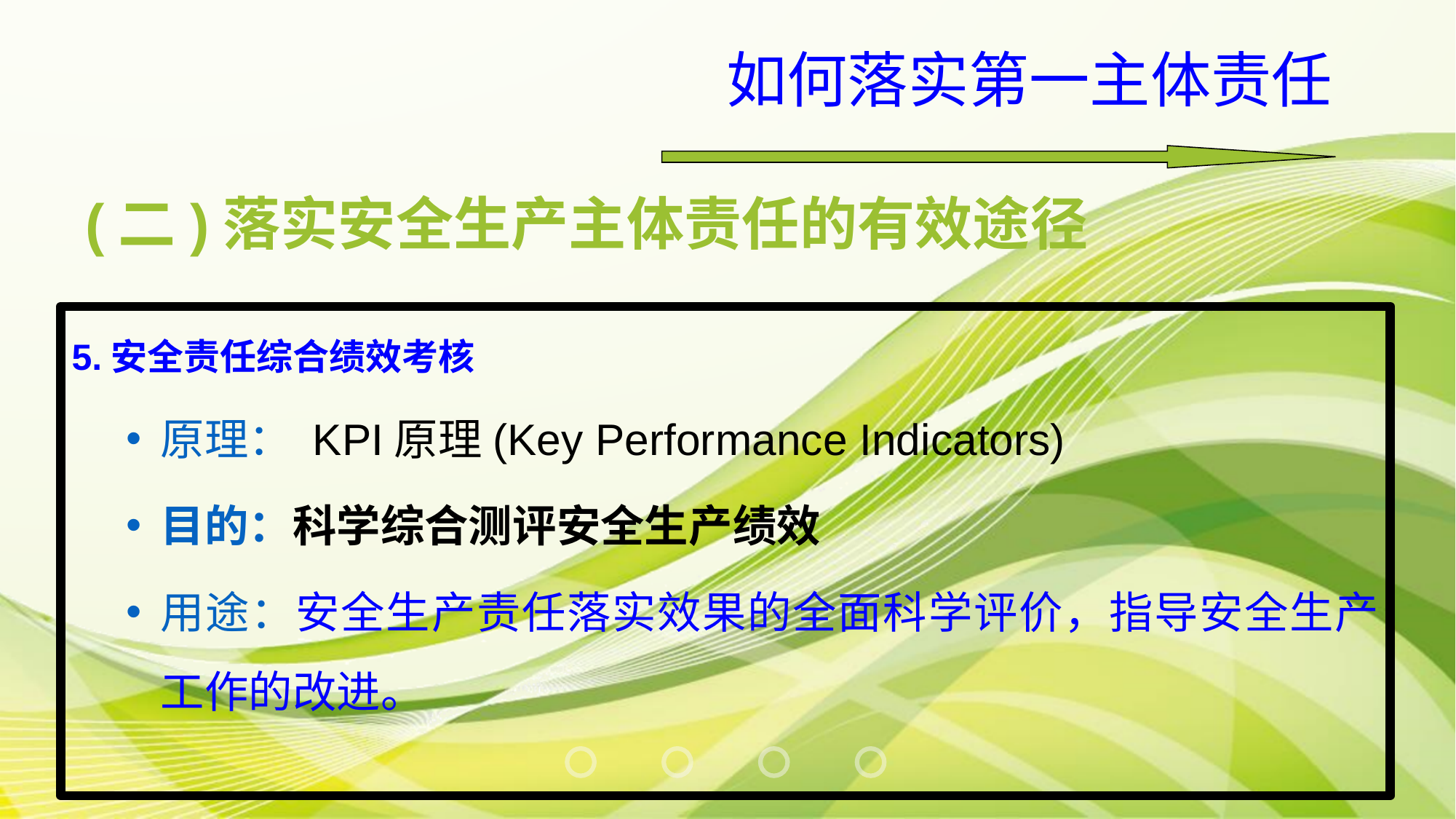

如何落实第一主体责任

(二)落实安全生产主体责任的有效途径
5.安全责任综合绩效考核
原理： KPI原理(Key Performance Indicators)
目的：科学综合测评安全生产绩效
用途：安全生产责任落实效果的全面科学评价，指导安全生产工作的改进。